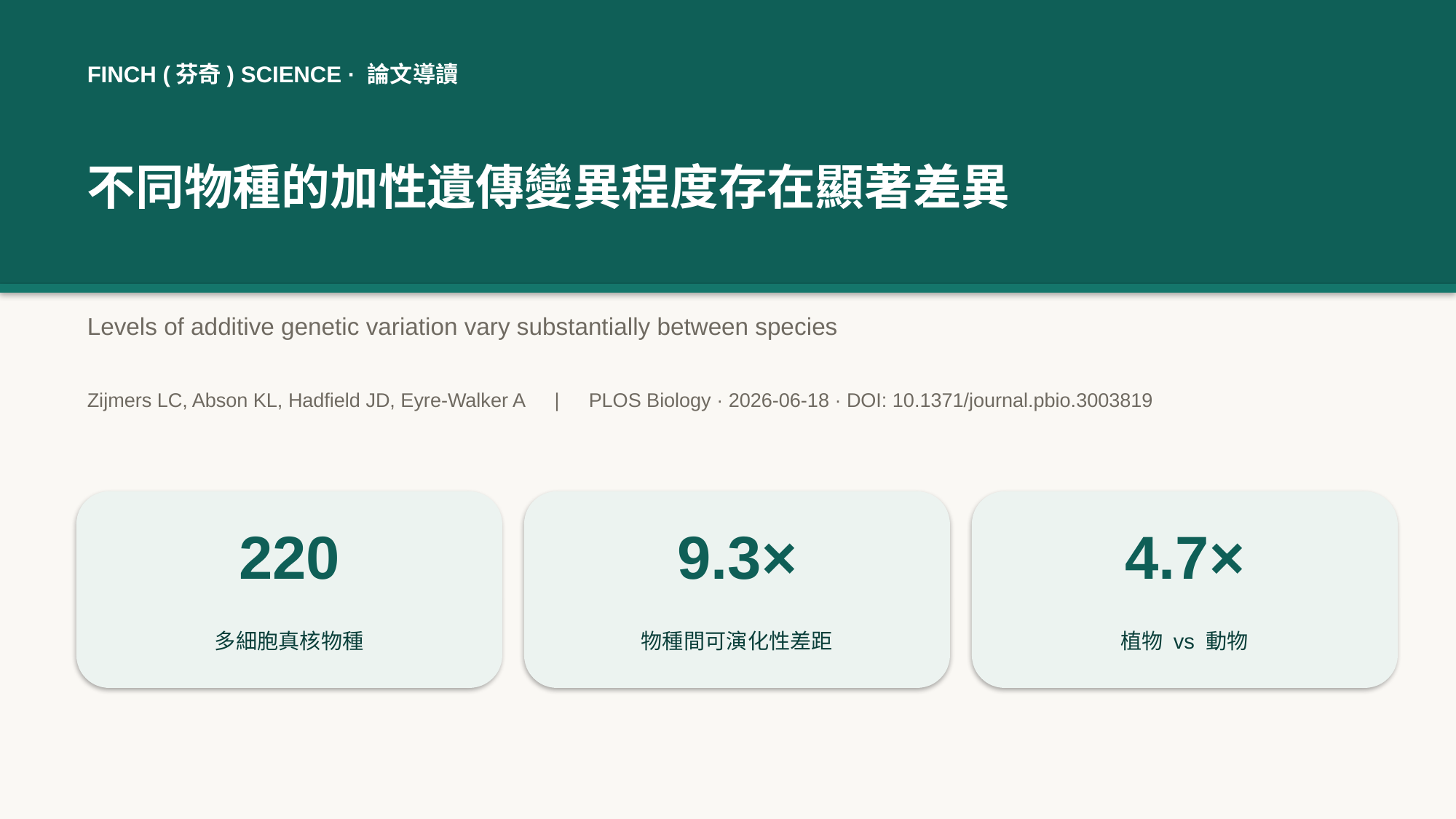

FINCH (芬奇) SCIENCE · 論文導讀
不同物種的加性遺傳變異程度存在顯著差異

Levels of additive genetic variation vary substantially between species
Zijmers LC, Abson KL, Hadfield JD, Eyre-Walker A　|　PLOS Biology · 2026-06-18 · DOI: 10.1371/journal.pbio.3003819

220
9.3×
4.7×
多細胞真核物種
物種間可演化性差距
植物 vs 動物